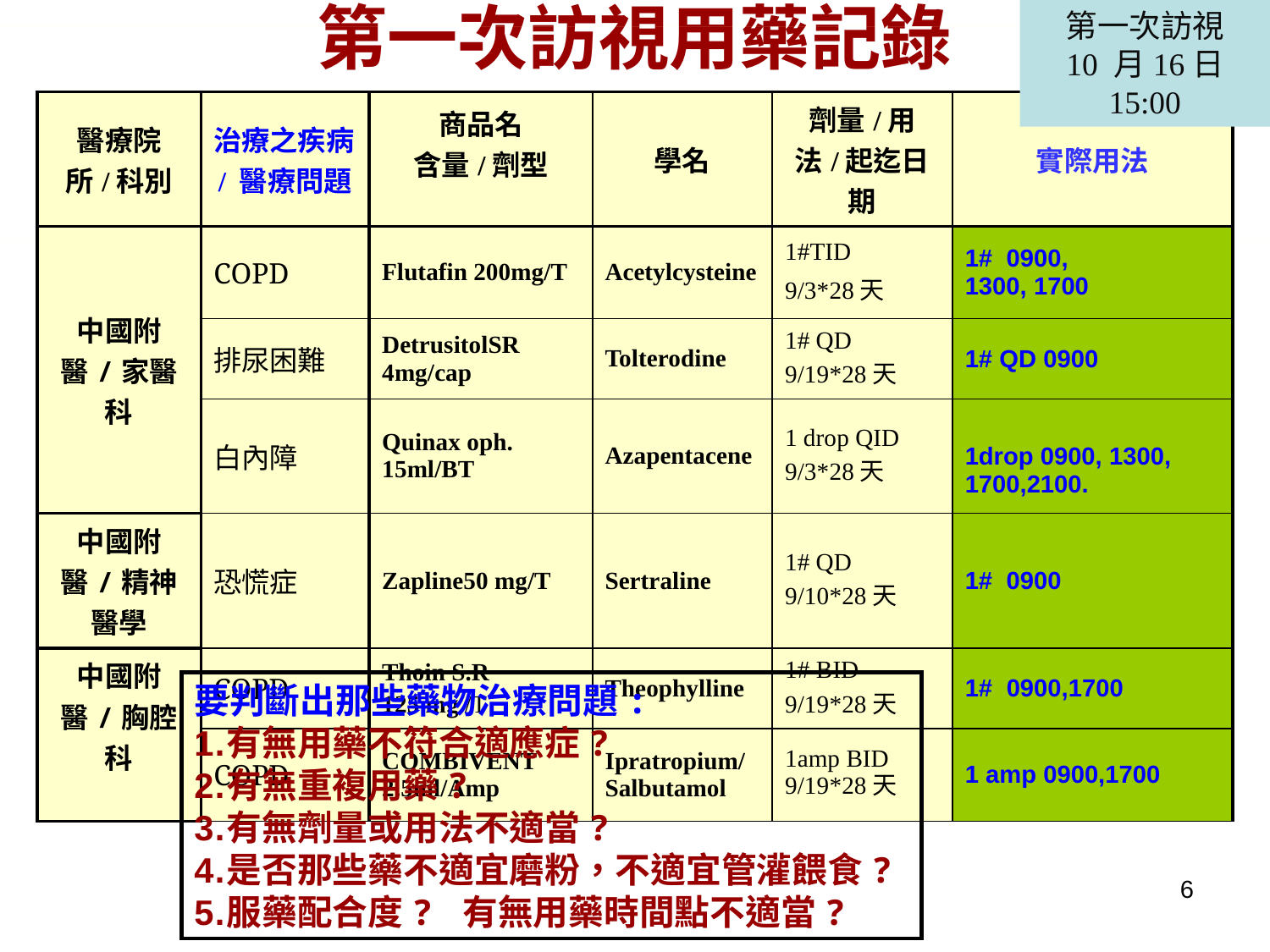

第一次訪視
 10 月16日15:00
第一次訪視用藥記錄

| 醫療院所/科別 | 治療之疾病/ 醫療問題 | 商品名 含量/劑型 | 學名 | 劑量/用法/起迄日期 | 實際用法 |
| --- | --- | --- | --- | --- | --- |
| 中國附醫/家醫科 | COPD | Flutafin 200mg/T | Acetylcysteine | 1#TID 9/3\*28天 | 1# 0900, 1300, 1700 |
|  | 排尿困難 | DetrusitolSR 4mg/cap | Tolterodine | 1# QD 9/19\*28天 | 1# QD 0900 |
|  | 白內障 | Quinax oph. 15ml/BT | Azapentacene | 1 drop QID 9/3\*28天 | 1drop 0900, 1300, 1700,2100. |
| 中國附醫/精神醫學 | 恐慌症 | Zapline50 mg/T | Sertraline | 1# QD 9/10\*28天 | 1# 0900 |
| 中國附醫/胸腔科 | COPD | Thoin S.R 125 mg /T | Theophylline | 1# BID 9/19\*28天 | 1# 0900,1700 |
|  | COPD | COMBIVENT 2.5ml/Amp | Ipratropium/ Salbutamol | 1amp BID 9/19\*28天 | 1 amp 0900,1700 |

要判斷出那些藥物治療問題:
有無用藥不符合適應症?
有無重複用藥?
有無劑量或用法不適當?
是否那些藥不適宜磨粉，不適宜管灌餵食?
服藥配合度? 有無用藥時間點不適當?
6